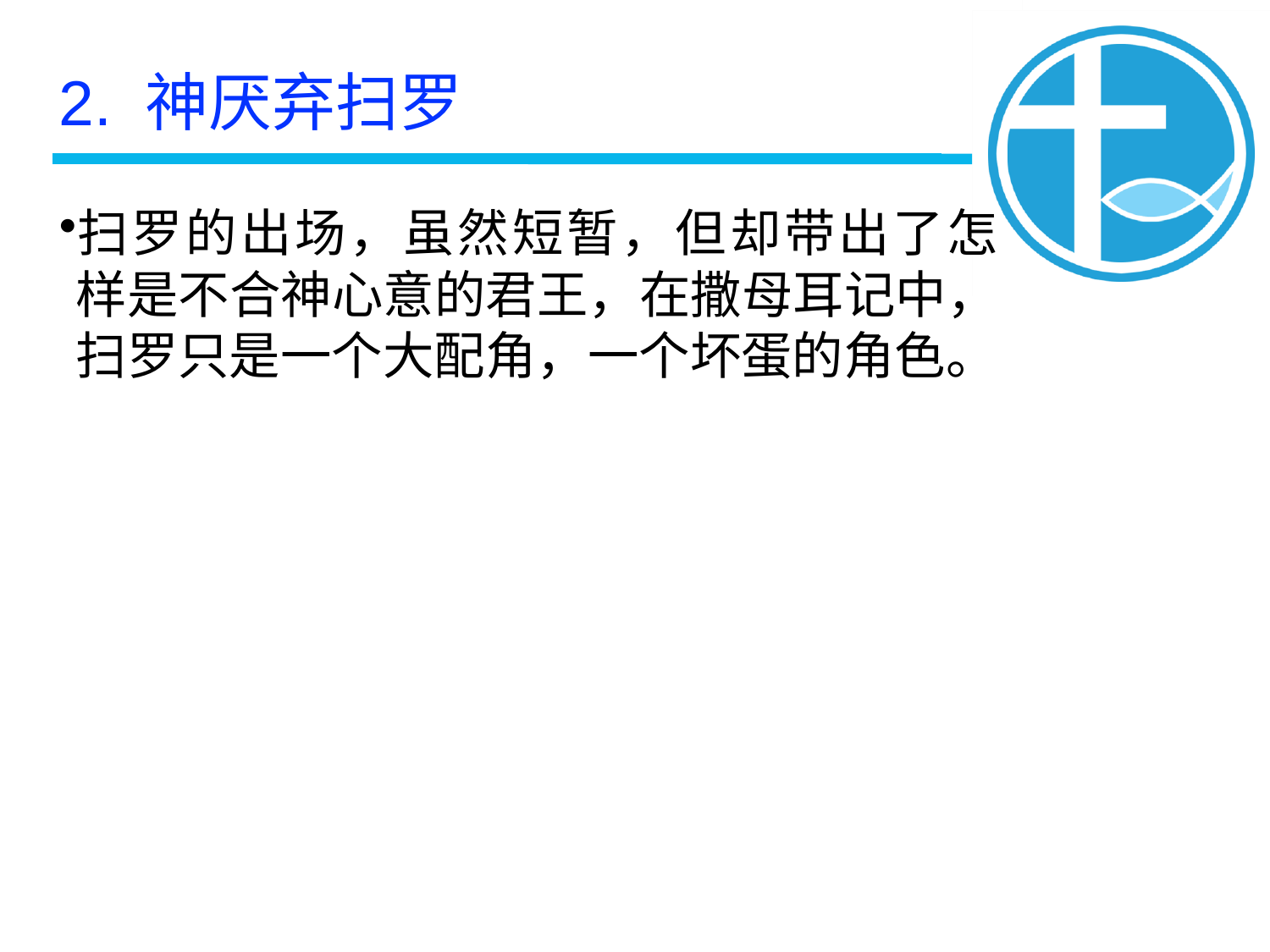

2. 神厌弃扫罗
扫罗的出场，虽然短暂，但却带出了怎样是不合神心意的君王，在撒母耳记中，扫罗只是一个大配角，一个坏蛋的角色。